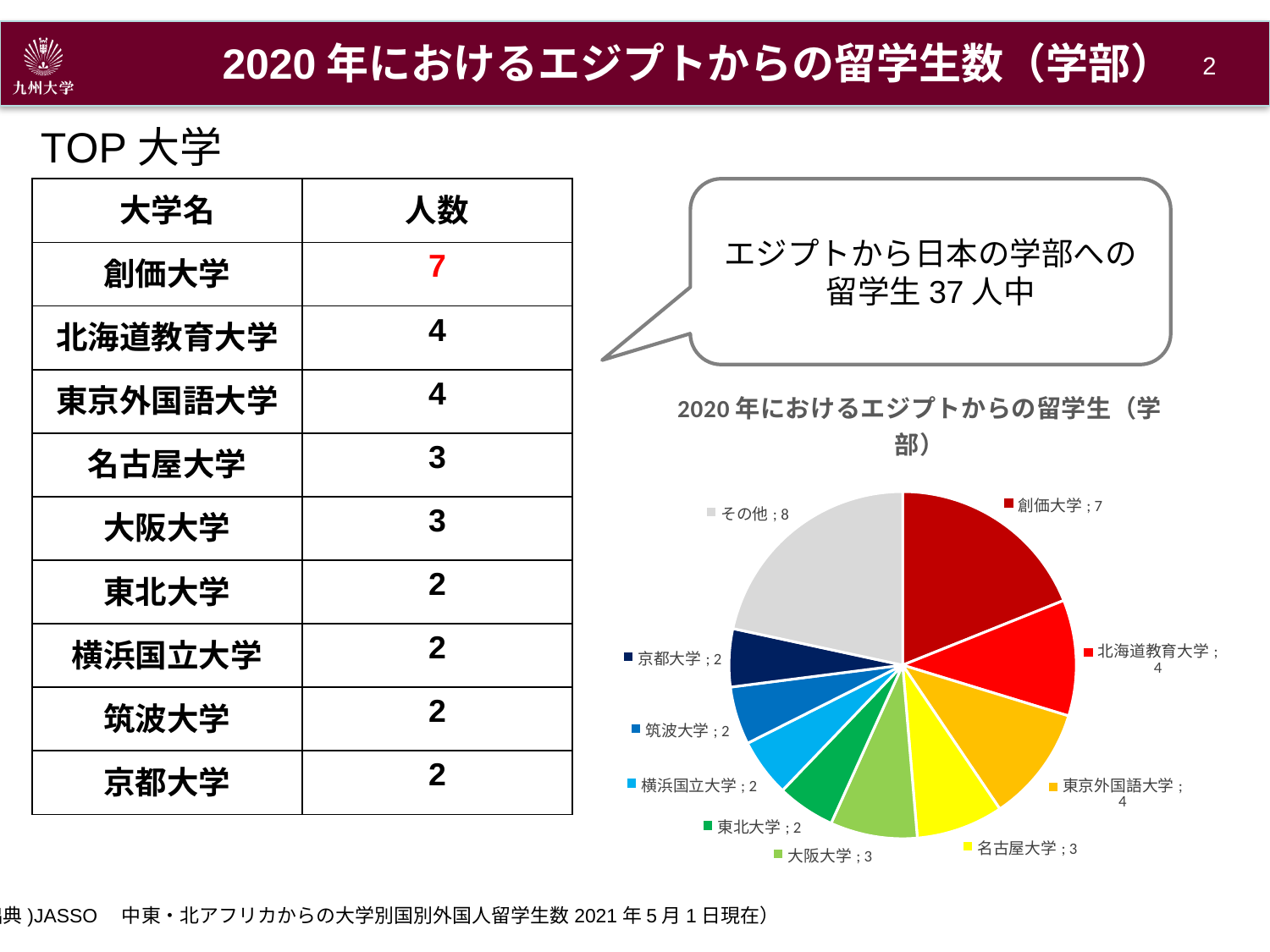

2020年におけるエジプトからの留学生数（学部）
2
TOP大学
| 大学名 | 人数 |
| --- | --- |
| 創価大学 | 7 |
| 北海道教育大学 | 4 |
| 東京外国語大学 | 4 |
| 名古屋大学 | 3 |
| 大阪大学 | 3 |
| 東北大学 | 2 |
| 横浜国立大学 | 2 |
| 筑波大学 | 2 |
| 京都大学 | 2 |
エジプトから日本の学部への
留学生37人中

### Chart: 2020年におけるエジプトからの留学生（学部）

| Category |  |
|---|---|
| 創価大学 | 7.0 |
| 北海道教育大学 | 4.0 |
| 東京外国語大学 | 4.0 |
| 名古屋大学 | 3.0 |
| 大阪大学 | 3.0 |
| 東北大学 | 2.0 |
| 横浜国立大学 | 2.0 |
| 筑波大学 | 2.0 |
| 京都大学 | 2.0 |
| その他 | 8.0 |
(出典)JASSO　中東・北アフリカからの大学別国別外国人留学生数2021年5月1日現在）